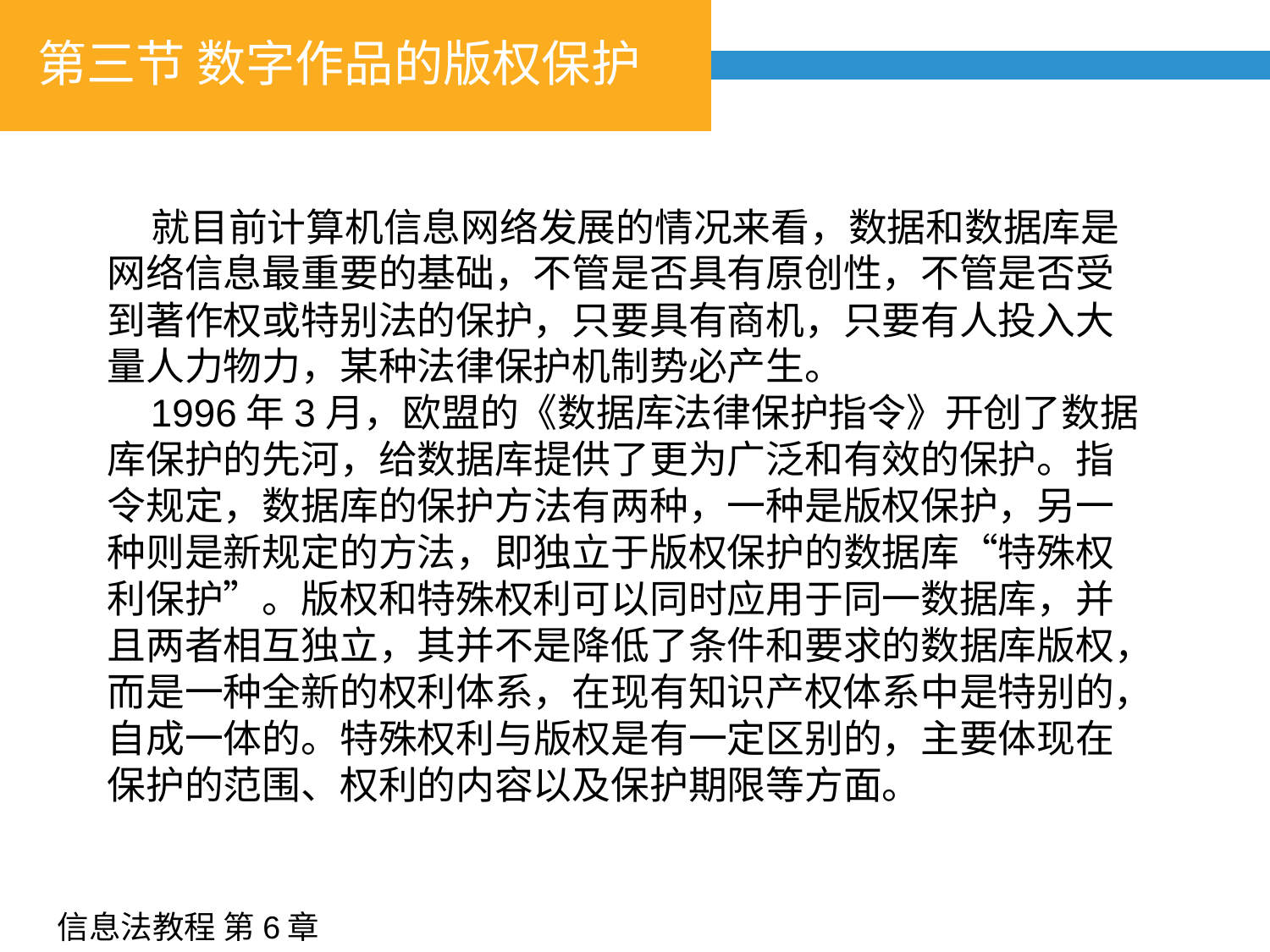

# 第三节 数字作品的版权保护
    就目前计算机信息网络发展的情况来看，数据和数据库是网络信息最重要的基础，不管是否具有原创性，不管是否受到著作权或特别法的保护，只要具有商机，只要有人投入大量人力物力，某种法律保护机制势必产生。
    1996年3月，欧盟的《数据库法律保护指令》开创了数据库保护的先河，给数据库提供了更为广泛和有效的保护。指令规定，数据库的保护方法有两种，一种是版权保护，另一种则是新规定的方法，即独立于版权保护的数据库“特殊权利保护”。版权和特殊权利可以同时应用于同一数据库，并且两者相互独立，其并不是降低了条件和要求的数据库版权，而是一种全新的权利体系，在现有知识产权体系中是特别的，自成一体的。特殊权利与版权是有一定区别的，主要体现在保护的范围、权利的内容以及保护期限等方面。
信息法教程 第6章